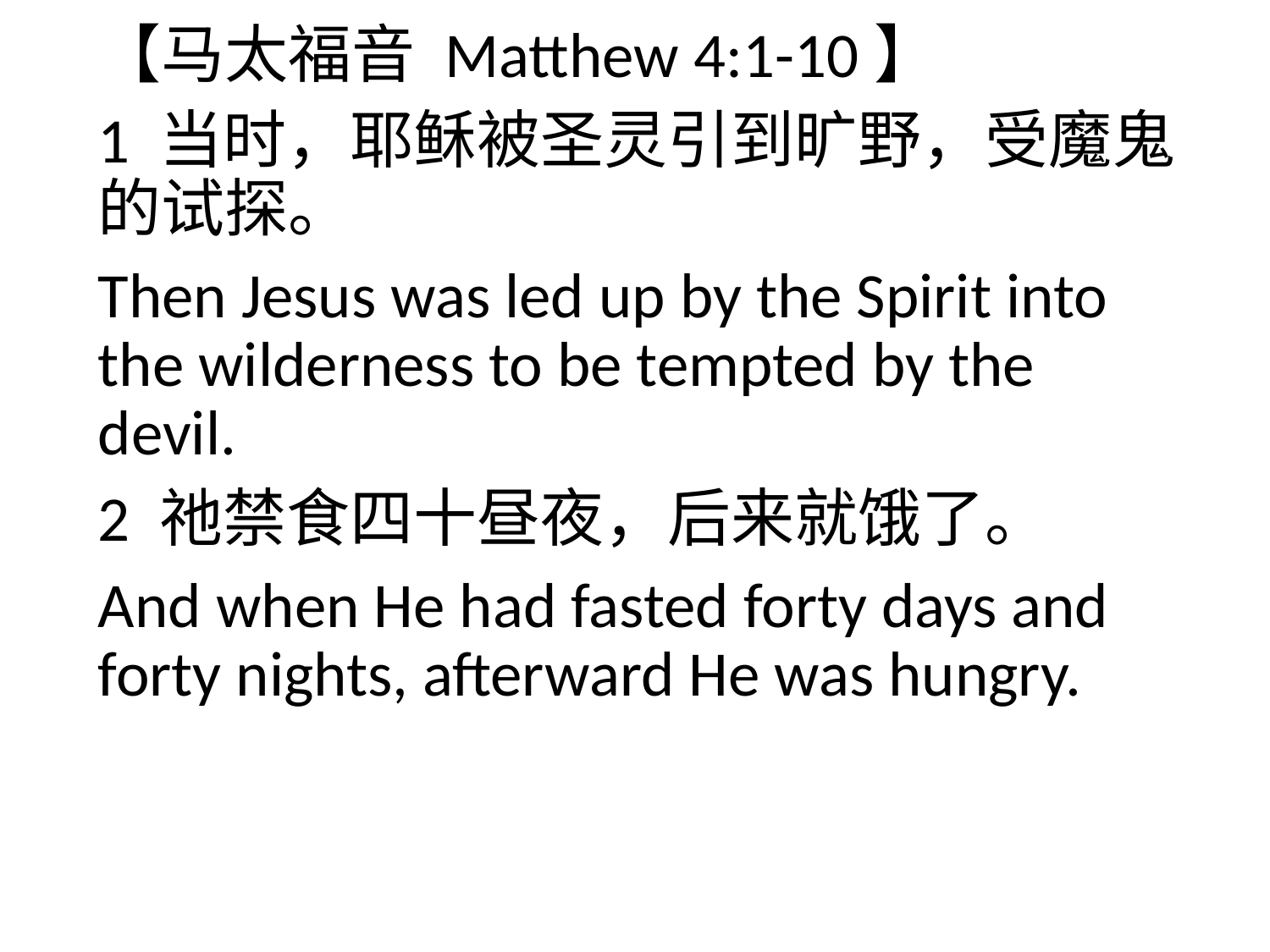

【马太福音 Matthew 4:1-10】
1 当时，耶稣被圣灵引到旷野，受魔鬼的试探。
Then Jesus was led up by the Spirit into the wilderness to be tempted by the devil.
2 祂禁食四十昼夜，后来就饿了。
And when He had fasted forty days and forty nights, afterward He was hungry.